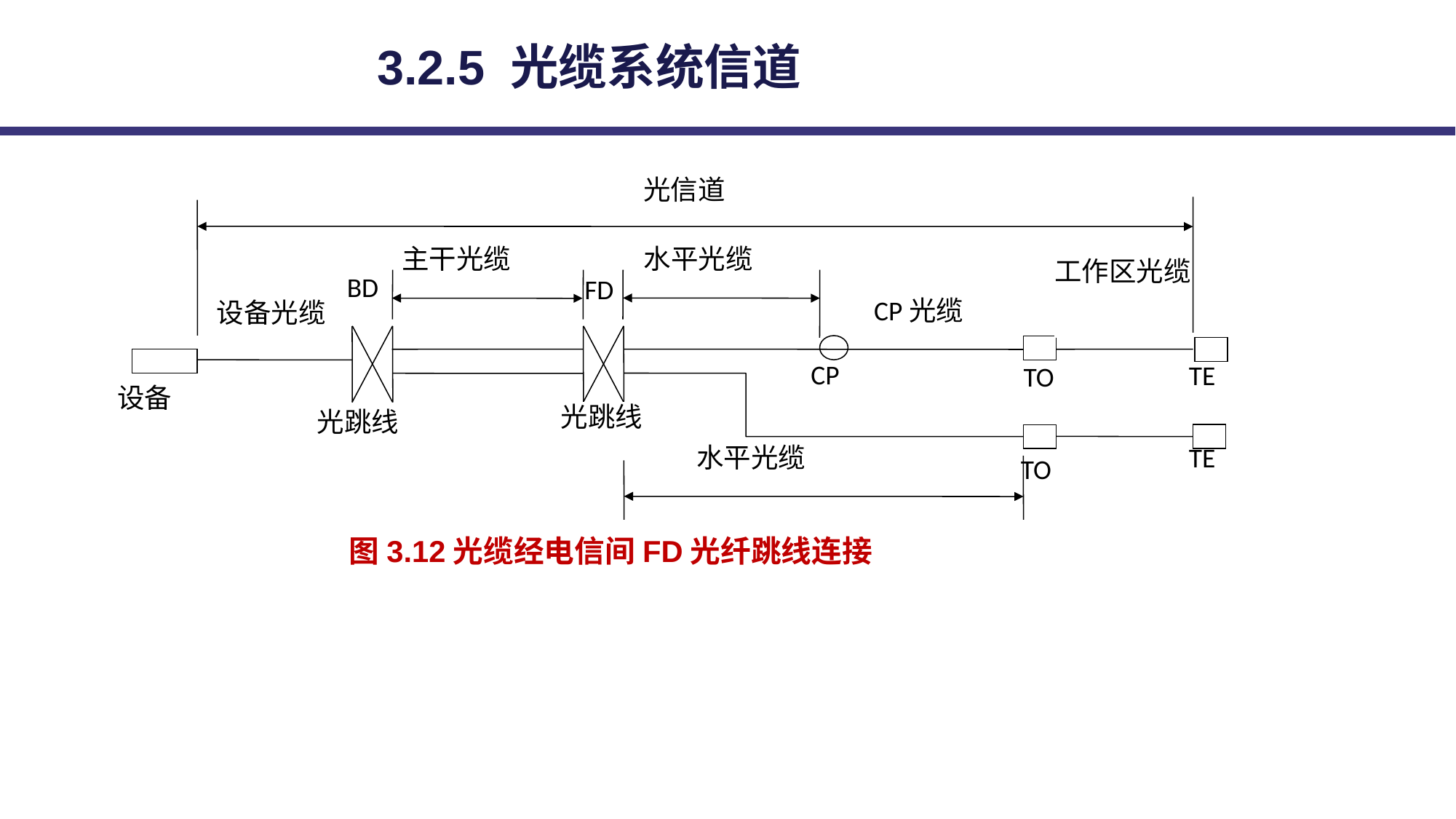

3.2.5 光缆系统信道

光信道

主干光缆
水平光缆
工作区光缆

BD
FD
CP光缆
设备光缆

CP
TE
TO

设备
光跳线
光跳线

水平光缆
TE
TO

图3.12光缆经电信间FD光纤跳线连接